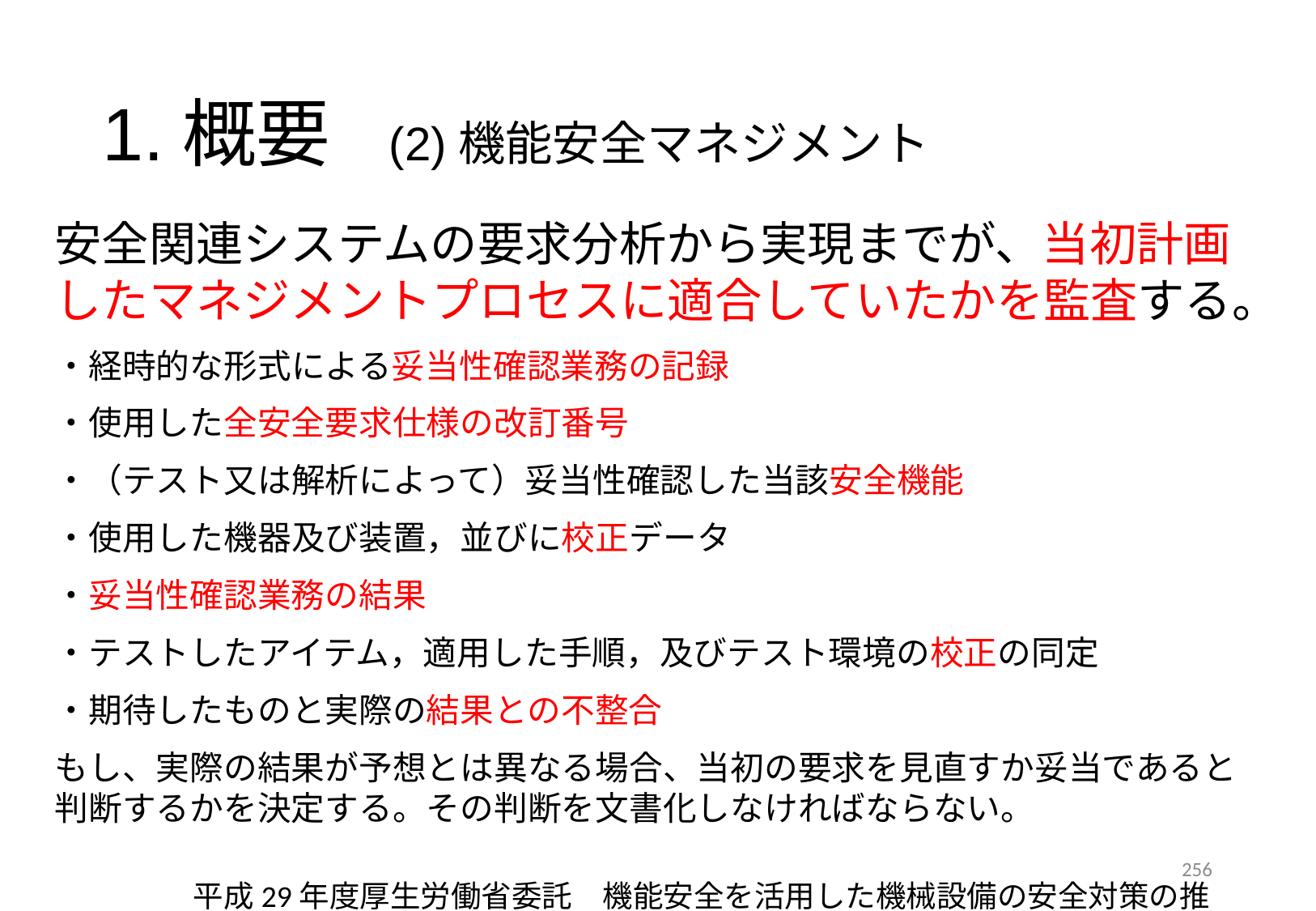

# 1.概要　(2)機能安全マネジメント
安全関連システムの要求分析から実現までが、当初計画したマネジメントプロセスに適合していたかを監査する。
・経時的な形式による妥当性確認業務の記録
・使用した全安全要求仕様の改訂番号
・（テスト又は解析によって）妥当性確認した当該安全機能
・使用した機器及び装置，並びに校正データ
・妥当性確認業務の結果
・テストしたアイテム，適用した手順，及びテスト環境の校正の同定
・期待したものと実際の結果との不整合
もし、実際の結果が予想とは異なる場合、当初の要求を見直すか妥当であると判断するかを決定する。その判断を文書化しなければならない。
256
平成29年度厚生労働省委託　機能安全を活用した機械設備の安全対策の推進事業　機能安全活用テキスト